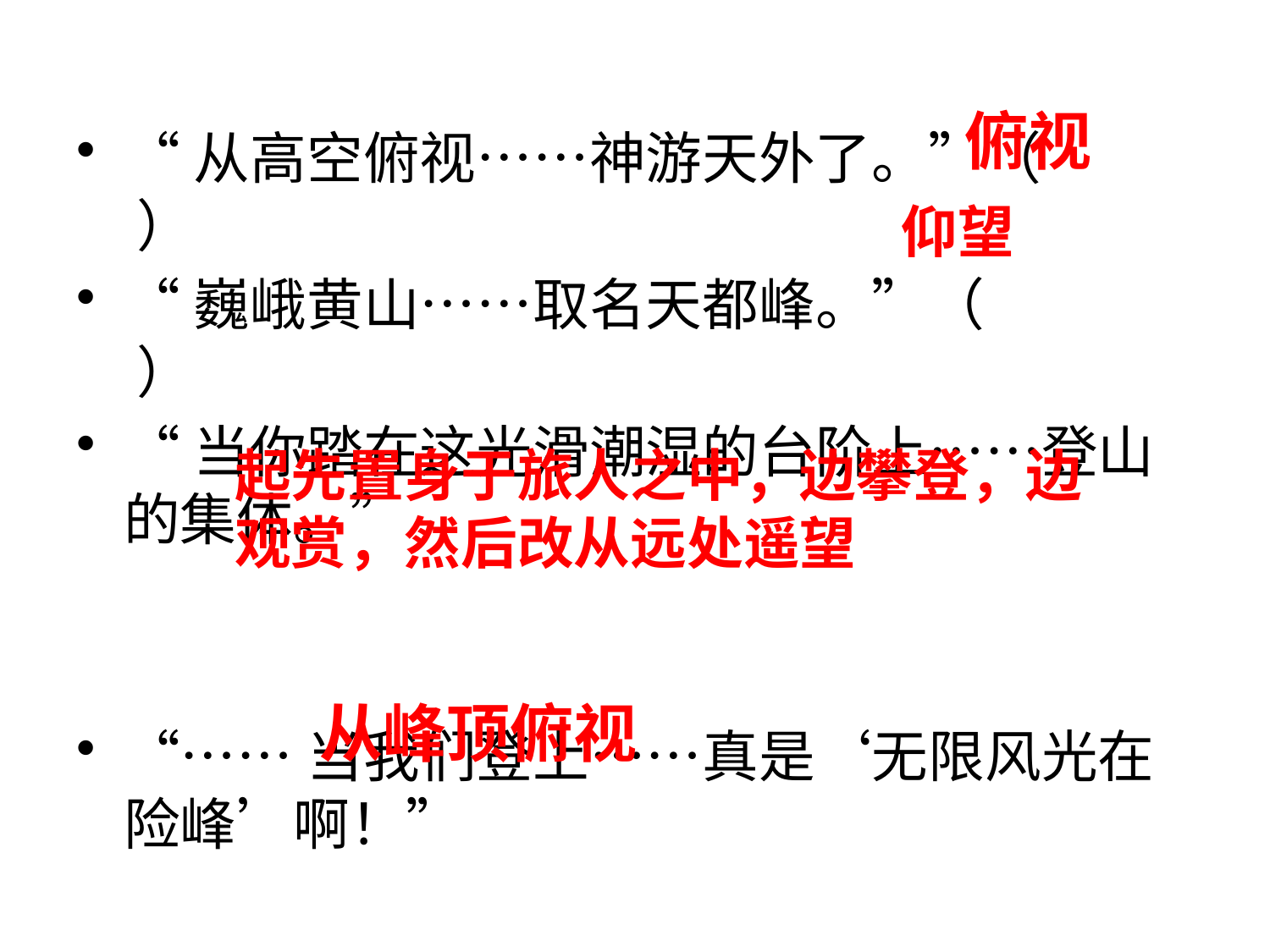

俯视
“从高空俯视……神游天外了。”（           ）
“巍峨黄山……取名天都峰。”（            ）
“当你踏在这光滑潮湿的台阶上……登山的集体。”

“……当我们登上……真是‘无限风光在险峰’啊！”
仰望
起先置身于旅人之中，边攀登，边观赏，然后改从远处遥望
从峰顶俯视